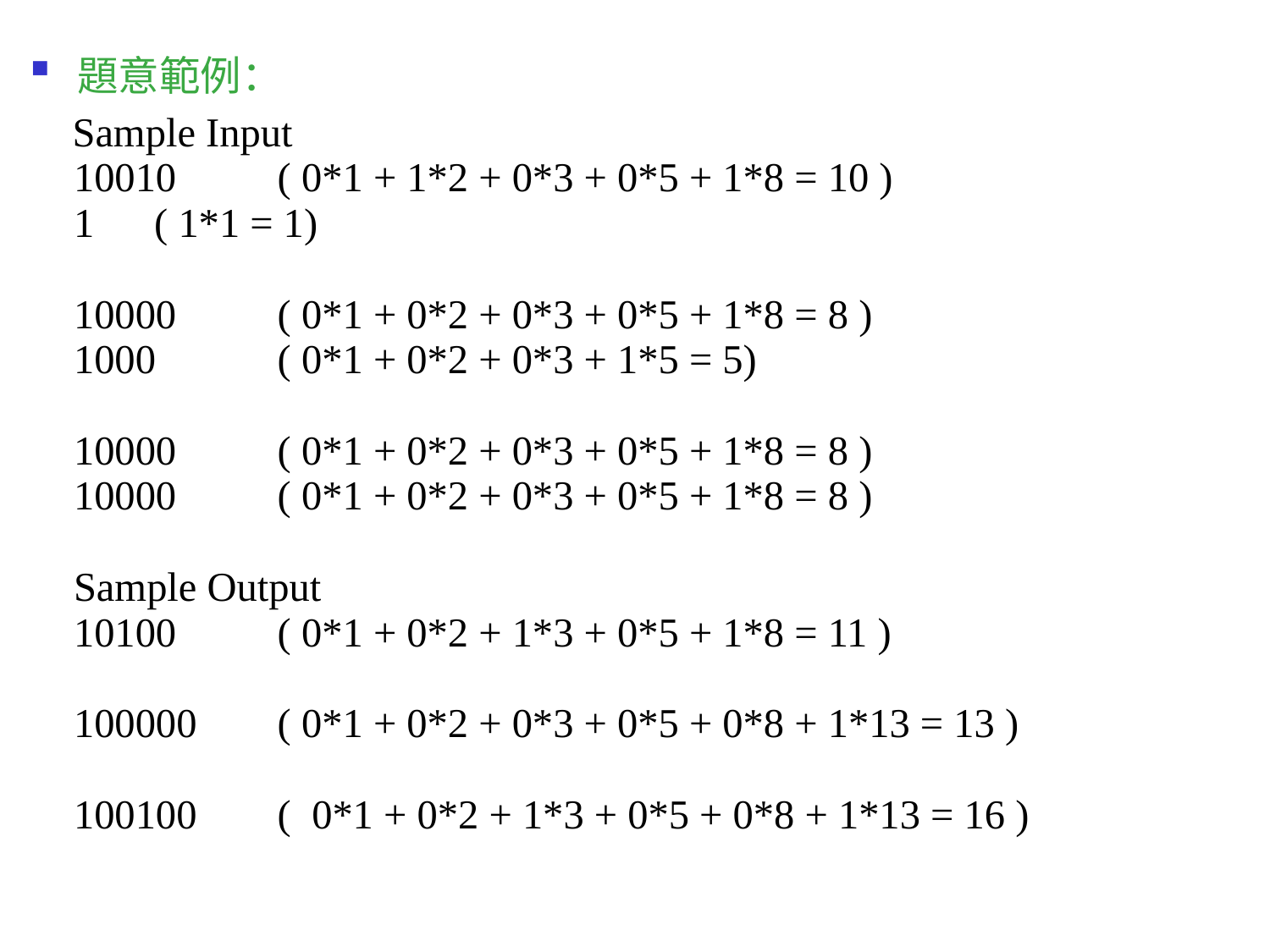

題意範例：
    Sample Input
10010			( 0*1 + 1*2 + 0*3 + 0*5 + 1*8 = 10 )
1				( 1*1 = 1)

10000			( 0*1 + 0*2 + 0*3 + 0*5 + 1*8 = 8 )
1000			( 0*1 + 0*2 + 0*3 + 1*5 = 5)

10000			( 0*1 + 0*2 + 0*3 + 0*5 + 1*8 = 8 )
10000			( 0*1 + 0*2 + 0*3 + 0*5 + 1*8 = 8 )

Sample Output
10100			( 0*1 + 0*2 + 1*3 + 0*5 + 1*8 = 11 )

100000			( 0*1 + 0*2 + 0*3 + 0*5 + 0*8 + 1*13 = 13 )

100100			(  0*1 + 0*2 + 1*3 + 0*5 + 0*8 + 1*13 = 16 )
2